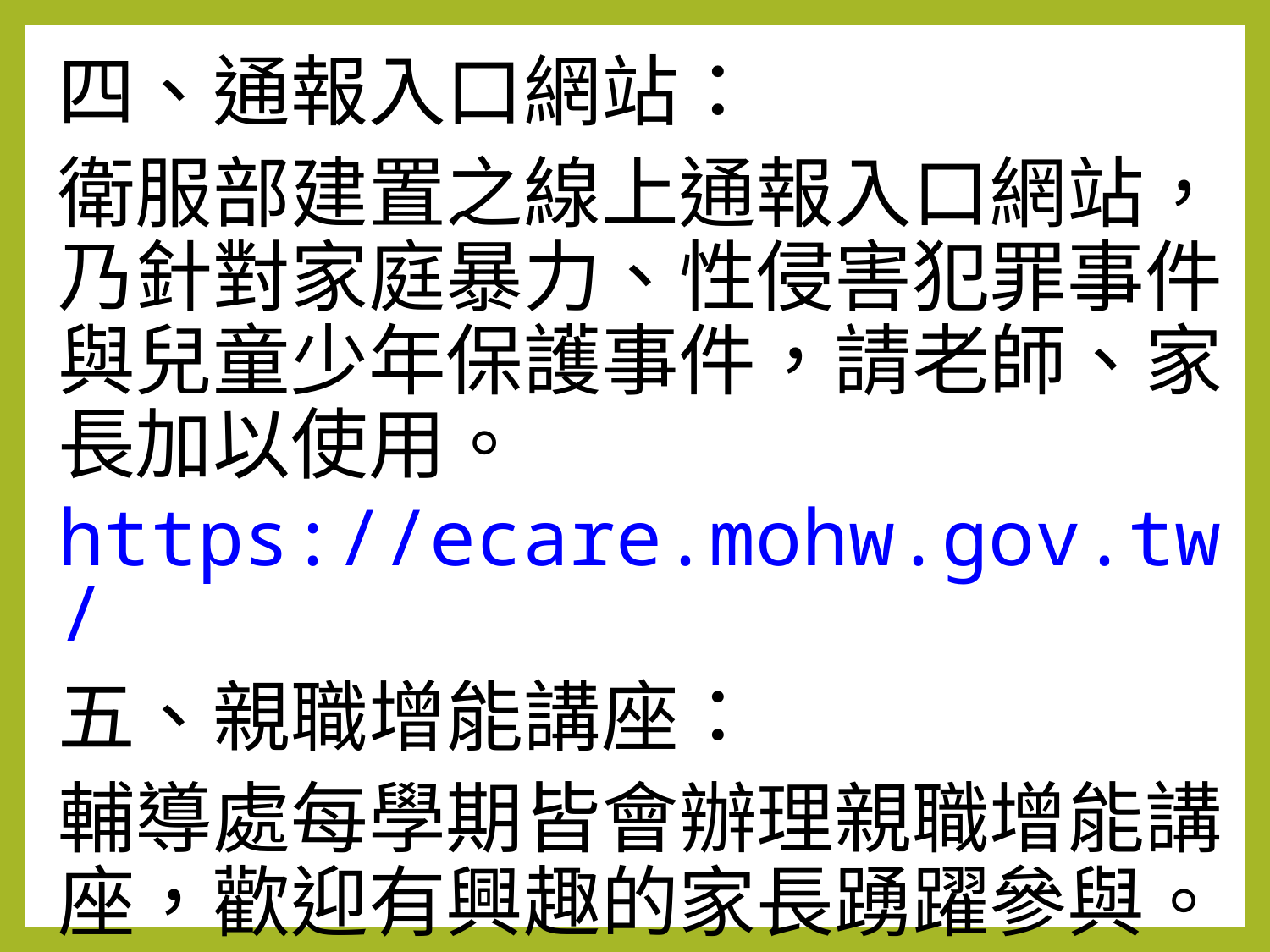

四、通報入口網站：
衛服部建置之線上通報入口網站，乃針對家庭暴力、性侵害犯罪事件與兒童少年保護事件，請老師、家長加以使用。https://ecare.mohw.gov.tw/
五、親職增能講座：
輔導處每學期皆會辦理親職增能講座，歡迎有興趣的家長踴躍參與。